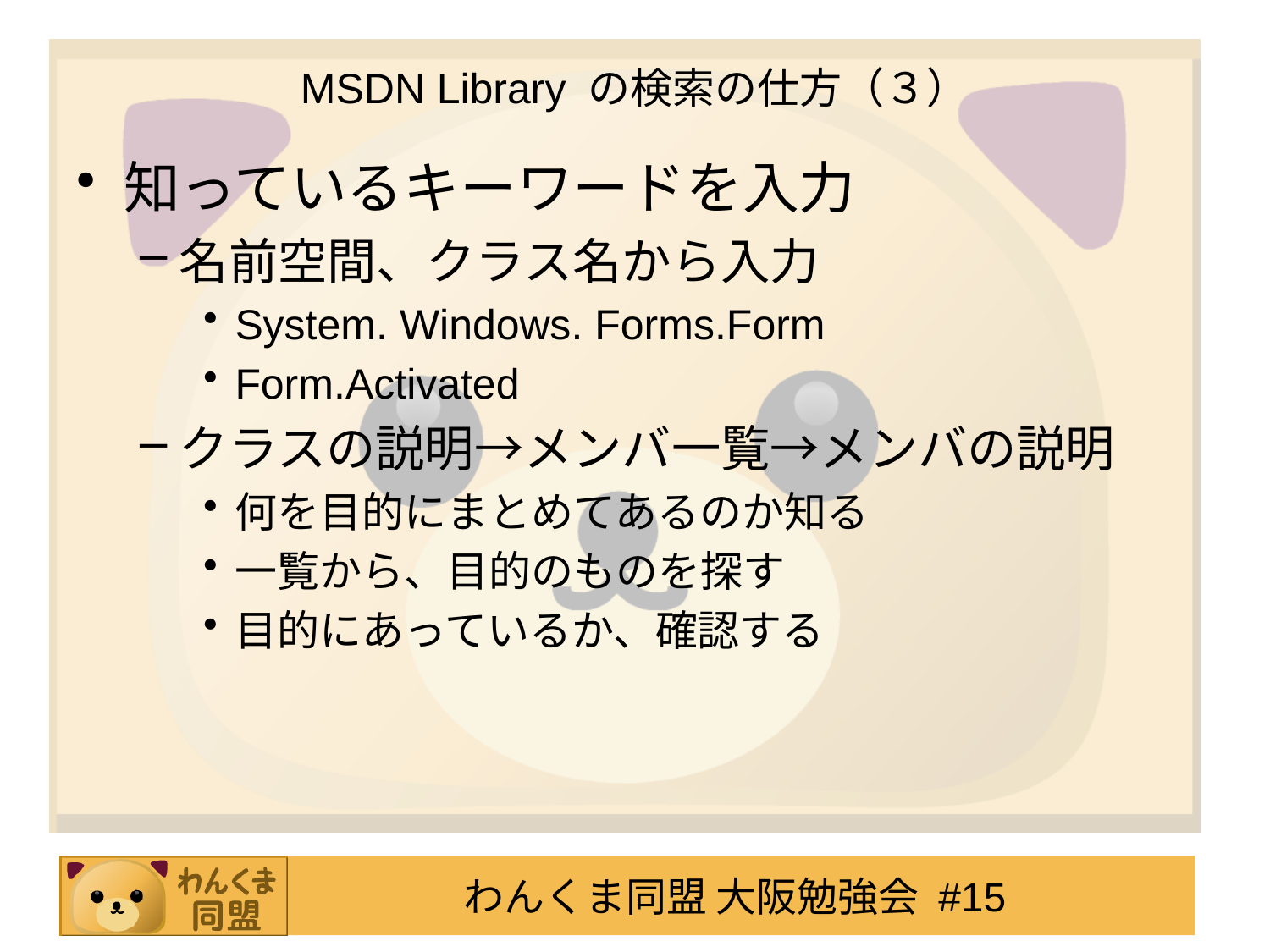

# MSDN Library の検索の仕方（３）
知っているキーワードを入力
名前空間、クラス名から入力
System. Windows. Forms.Form
Form.Activated
クラスの説明→メンバ一覧→メンバの説明
何を目的にまとめてあるのか知る
一覧から、目的のものを探す
目的にあっているか、確認する